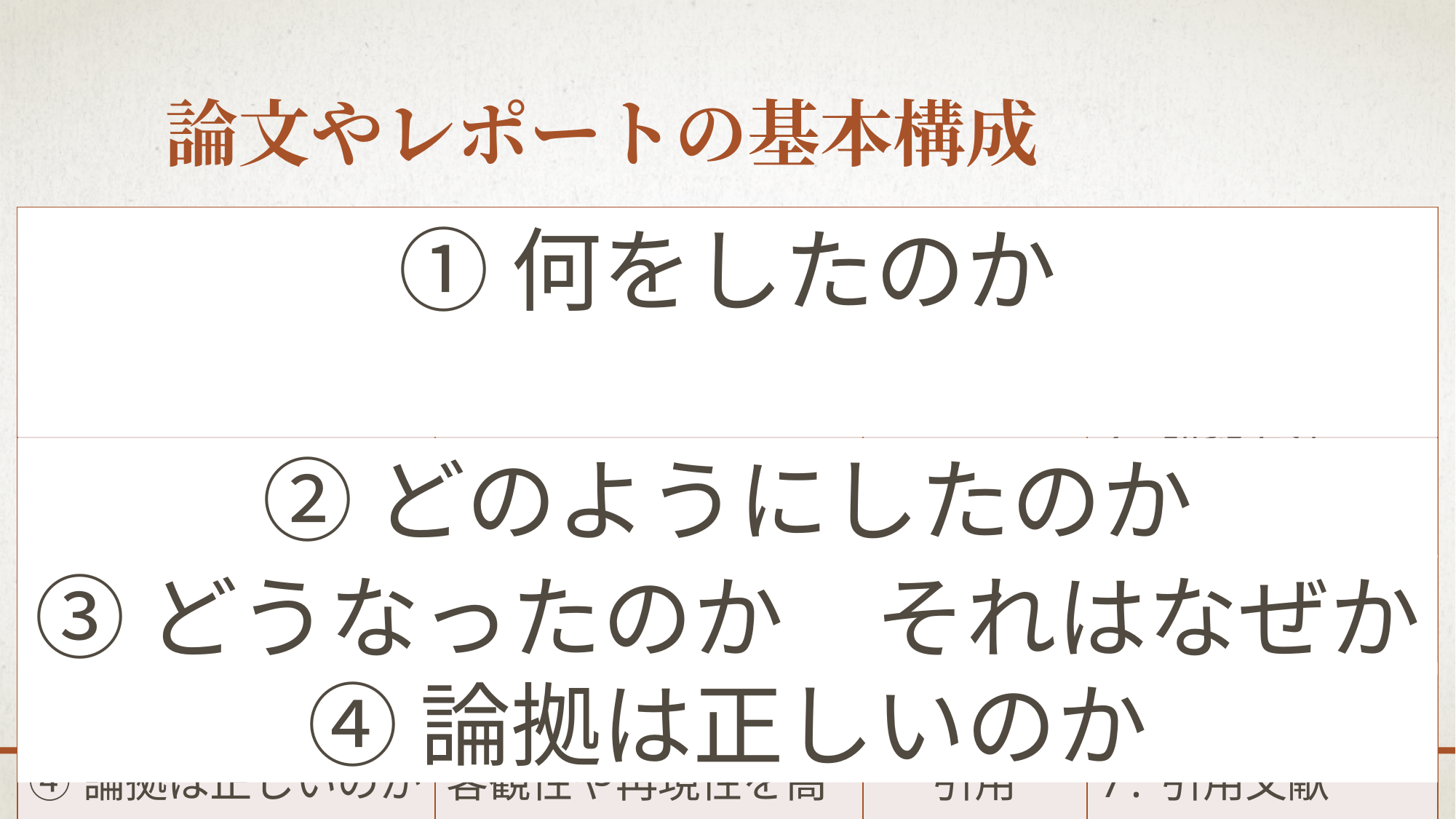

# 論文やレポートの基本構成
①何をしたのか

| テーマ | 目的 | 大構成 | 小構成 |
| --- | --- | --- | --- |
| ①何をしたのか | 問いを立てる | 序論 | 1.目的 2.先行研究 3.研究方法 |
| ②どのようにした　 　のか | 問いに答える過程を述べる | 本論 | 4.結果と分析 5.考察 |
| ③どうなったのか 　それはなぜか | 研究全体のまとめ | 結論 | 6.結論 |
| ④論拠は正しいのか | 客観性や再現性を高める | 引用 ・参考元 | 7.引用文献 8.参考文献 |
②どのようにしたのか
③どうなったのか　それはなぜか
④論拠は正しいのか